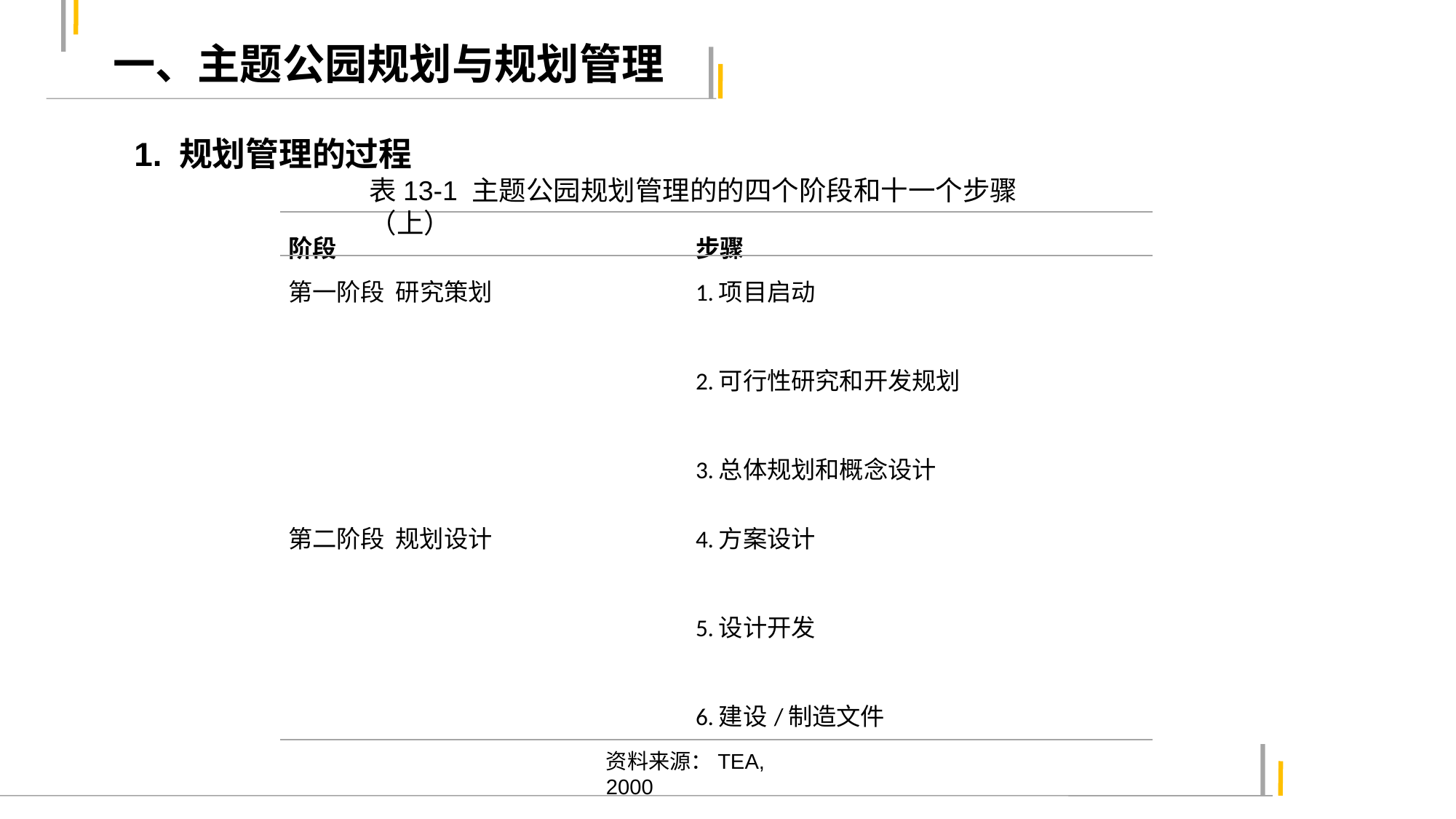

一、主题公园规划与规划管理

1. 规划管理的过程
表13-1 主题公园规划管理的的四个阶段和十一个步骤（上）
| 阶段 | 步骤 |
| --- | --- |
| 第一阶段 研究策划 | 1.项目启动 2.可行性研究和开发规划 3.总体规划和概念设计 |
| 第二阶段 规划设计 | 4.方案设计 5.设计开发 6.建设/制造文件 |
资料来源：TEA, 2000